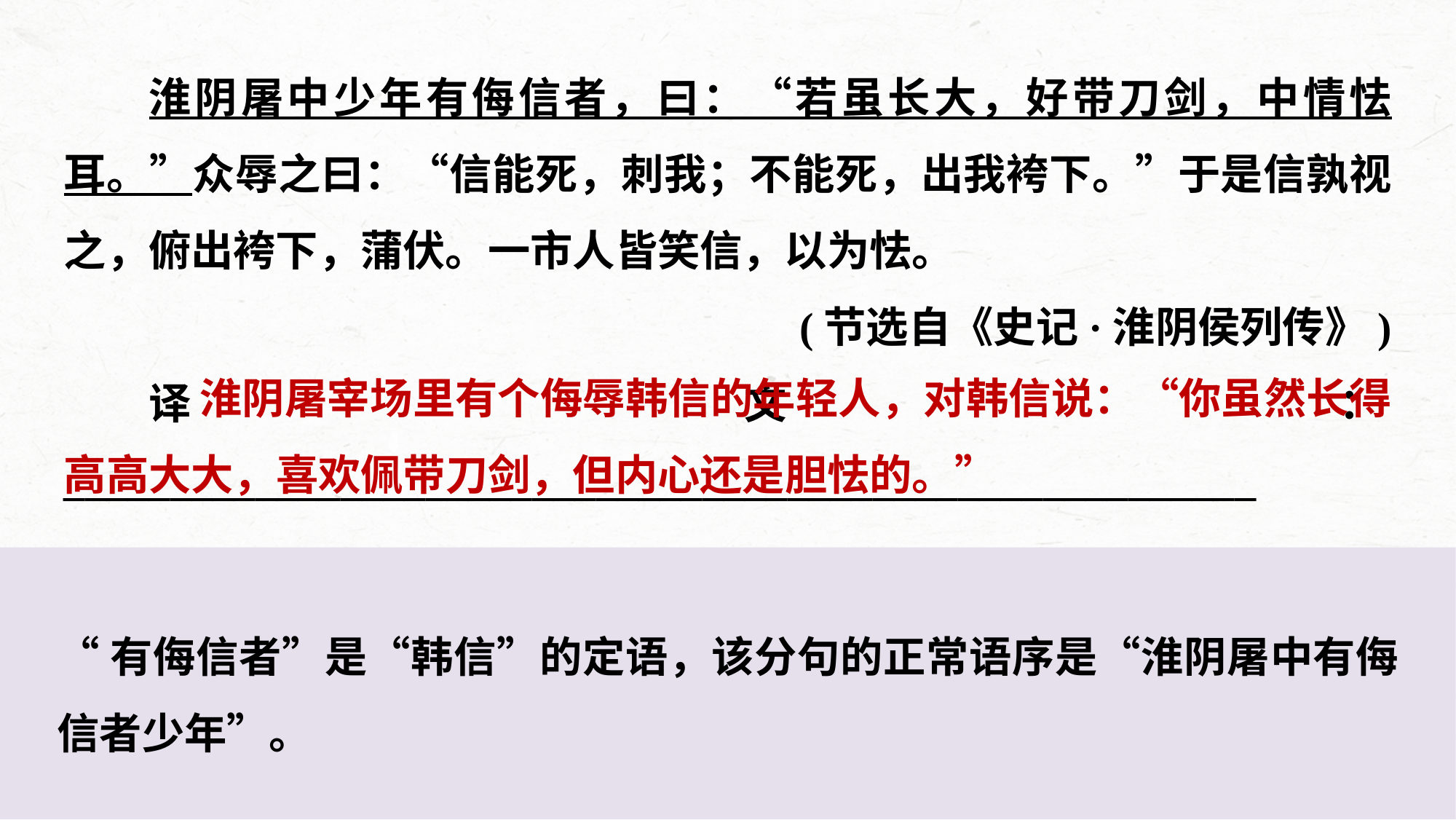

淮阴屠中少年有侮信者，曰：“若虽长大，好带刀剑，中情怯耳。”众辱之曰：“信能死，刺我；不能死，出我袴下。”于是信孰视之，俯出袴下，蒲伏。一市人皆笑信，以为怯。
(节选自《史记·淮阴侯列传》)
译文：________________________________________________________
____________________________________________
             淮阴屠宰场里有个侮辱韩信的年轻人，对韩信说：“你虽然长得高高大大，喜欢佩带刀剑，但内心还是胆怯的。”

“有侮信者”是“韩信”的定语，该分句的正常语序是“淮阴屠中有侮信者少年”。